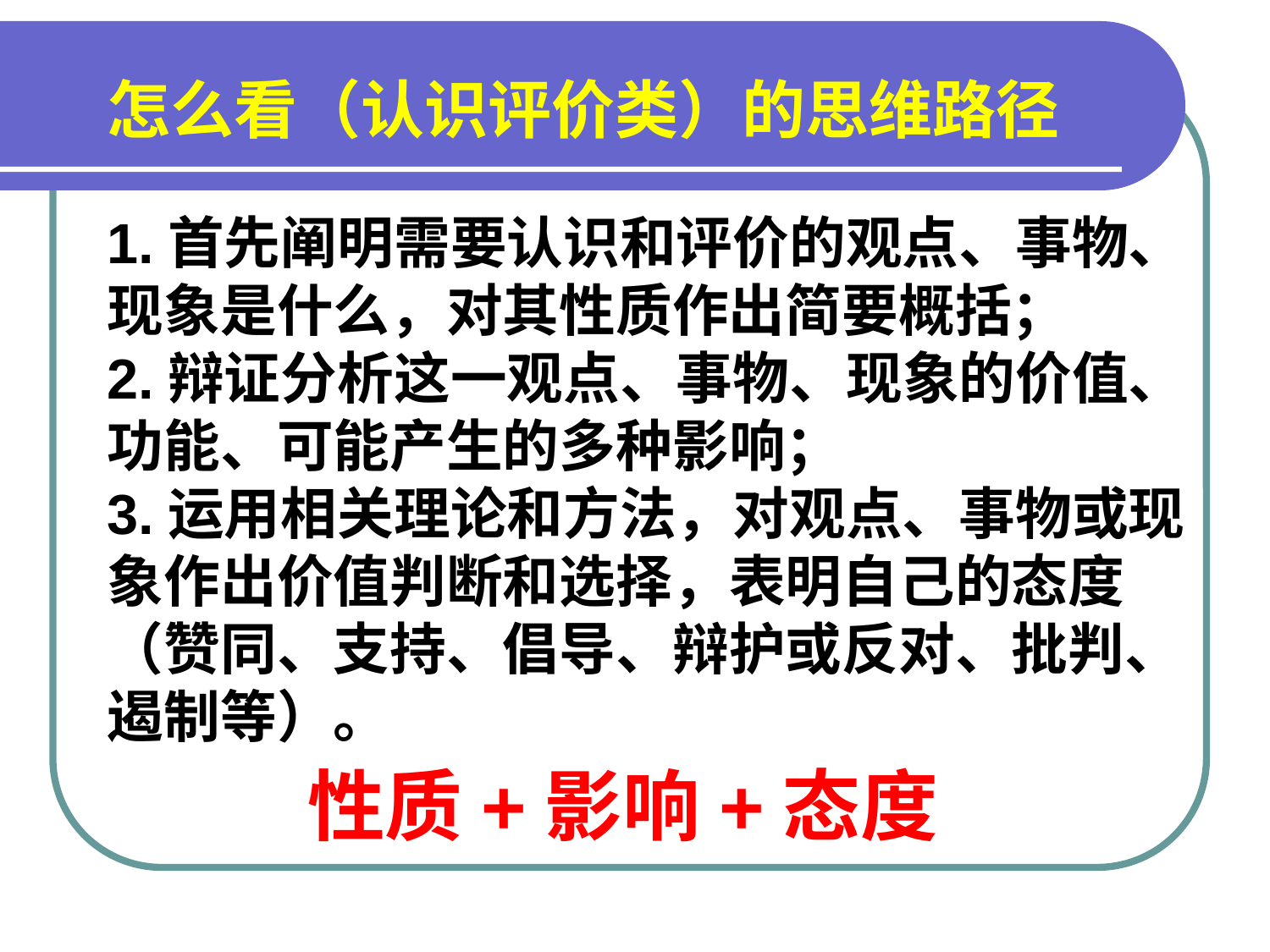

怎么看（认识评价类）的思维路径
1.首先阐明需要认识和评价的观点、事物、现象是什么，对其性质作出简要概括；
2.辩证分析这一观点、事物、现象的价值、功能、可能产生的多种影响；
3.运用相关理论和方法，对观点、事物或现象作出价值判断和选择，表明自己的态度（赞同、支持、倡导、辩护或反对、批判、遏制等）。
性质+影响+态度